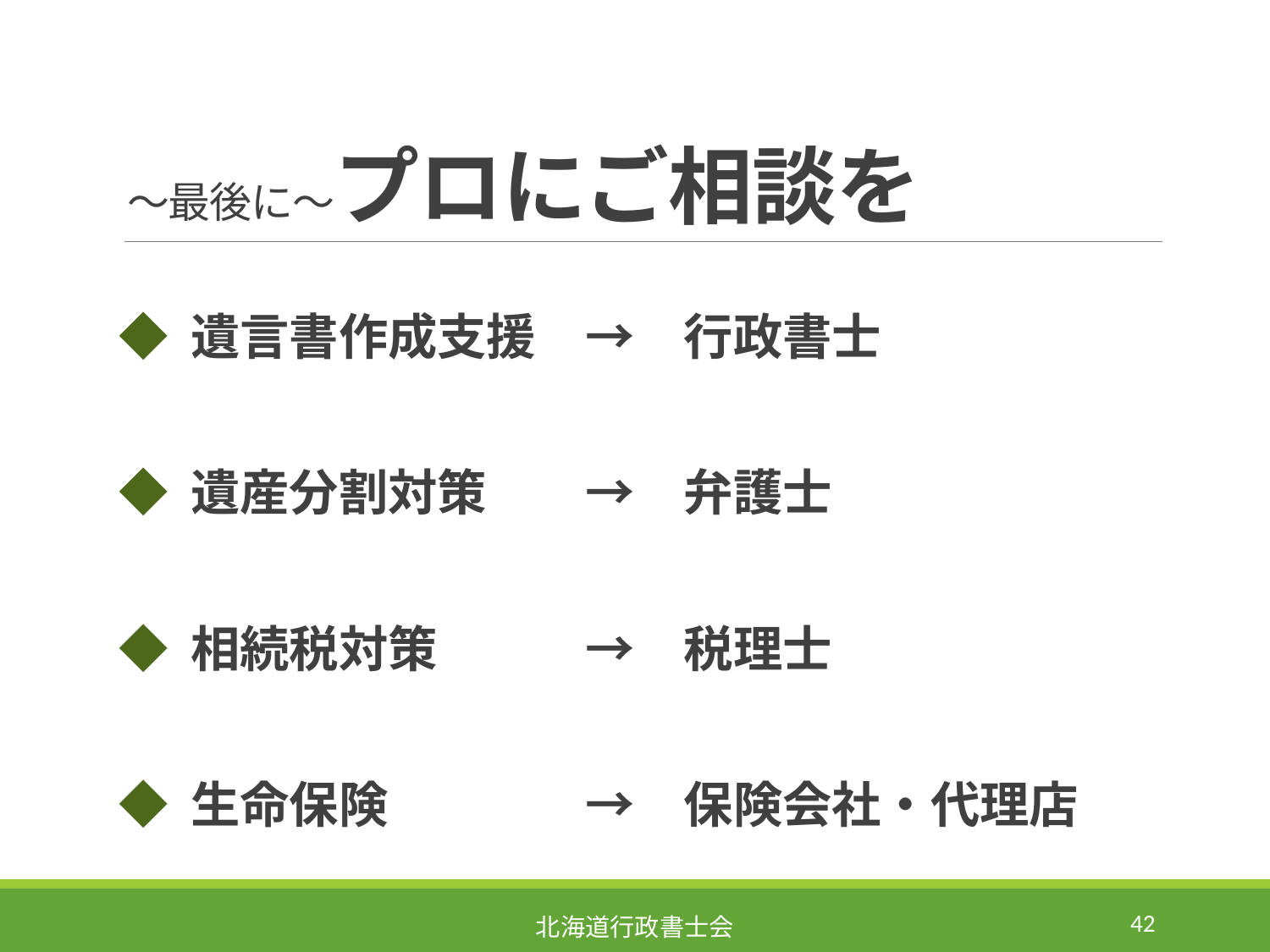

# ～最後に～プロにご相談を
◆ 遺言書作成支援　→　行政書士

◆ 遺産分割対策　　→　弁護士

◆ 相続税対策　　　→　税理士

◆ 生命保険　　　　→　保険会社・代理店
42
北海道行政書士会